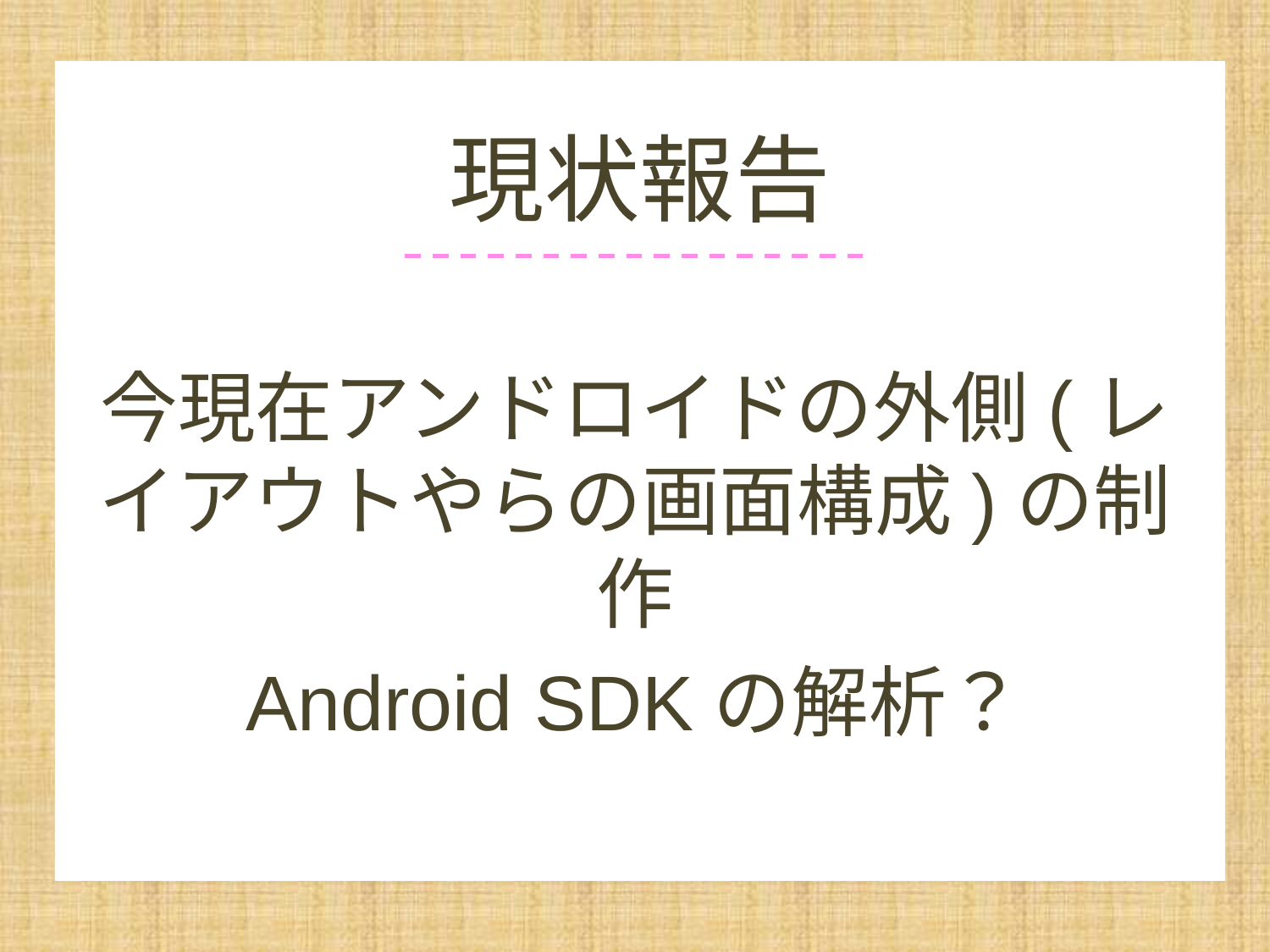

# 現状報告

今現在アンドロイドの外側(レイアウトやらの画面構成)の制作
Android SDKの解析？